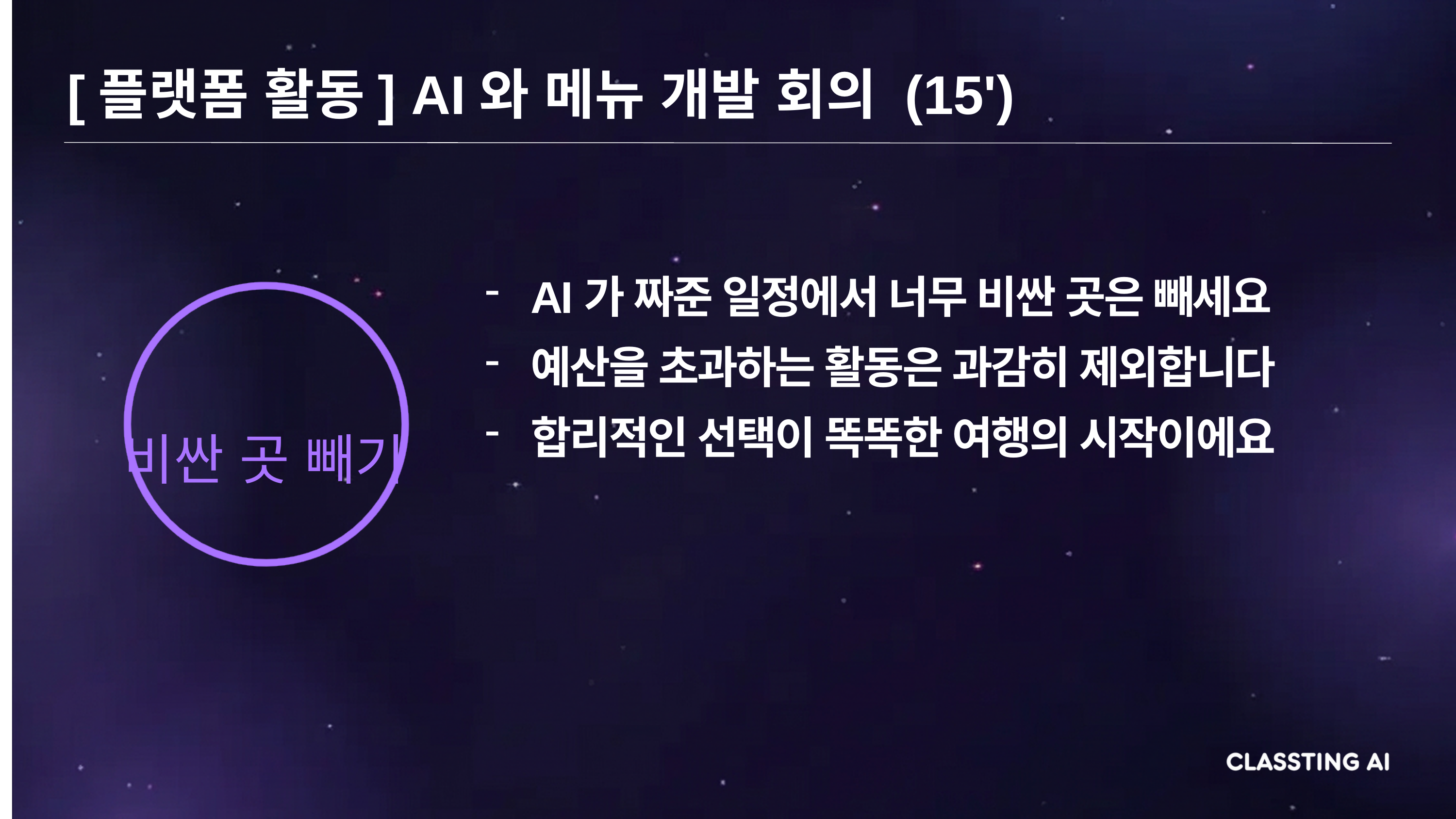

[플랫폼 활동] AI와 메뉴 개발 회의 (15')

AI가 짜준 일정에서 너무 비싼 곳은 빼세요
예산을 초과하는 활동은 과감히 제외합니다
합리적인 선택이 똑똑한 여행의 시작이에요

비싼 곳 빼기